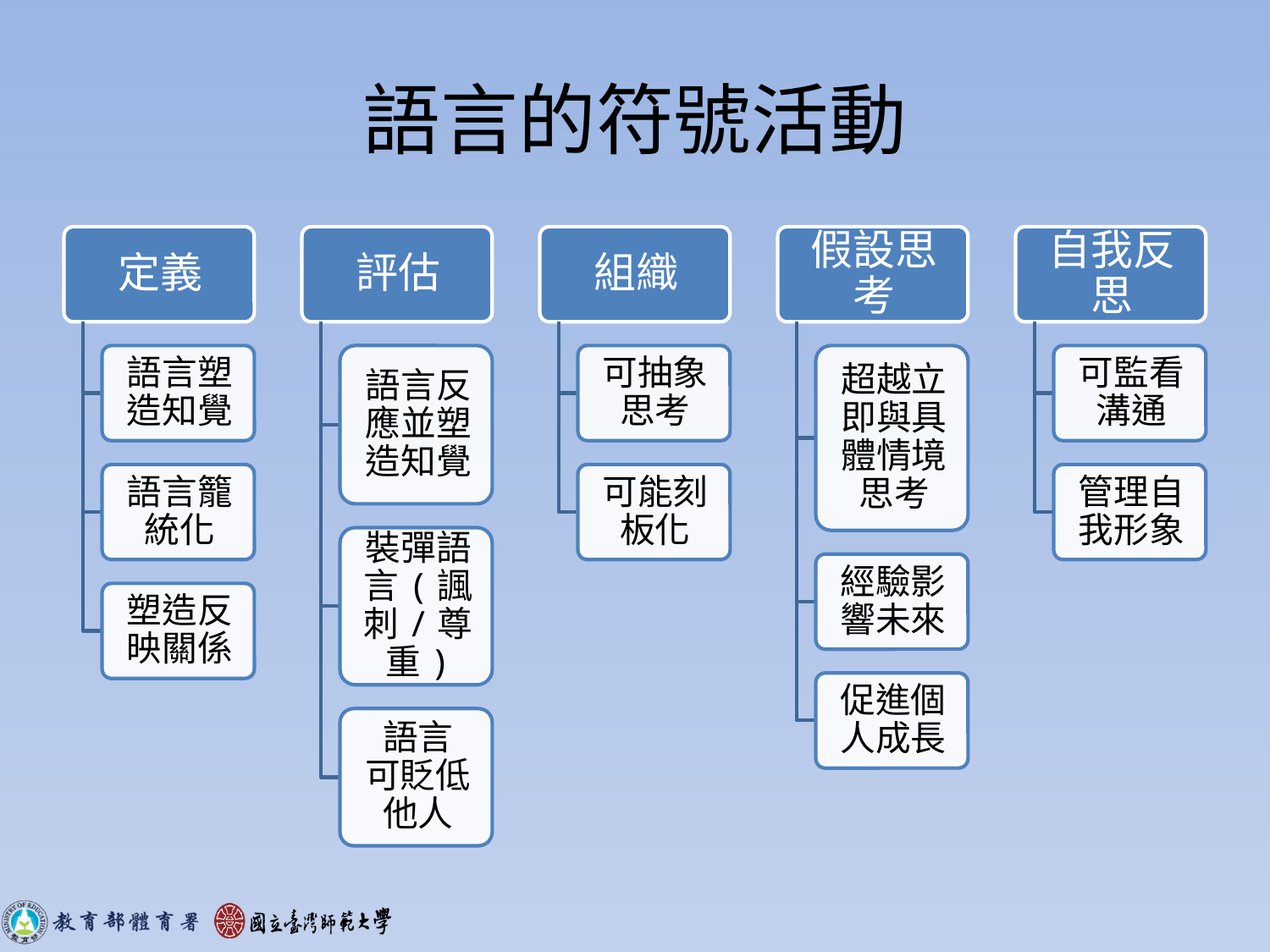

# 語言的符號活動
定義
語言塑造知覺
語言籠統化
塑造反映關係
評估
語言反應並塑造知覺
裝彈語言(諷刺/尊重)
語言
可貶低他人
組織
可抽象思考
可能刻板化
假設思考
超越立即與具體情境思考
經驗影響未來
促進個人成長
自我反思
可監看溝通
管理自我形象